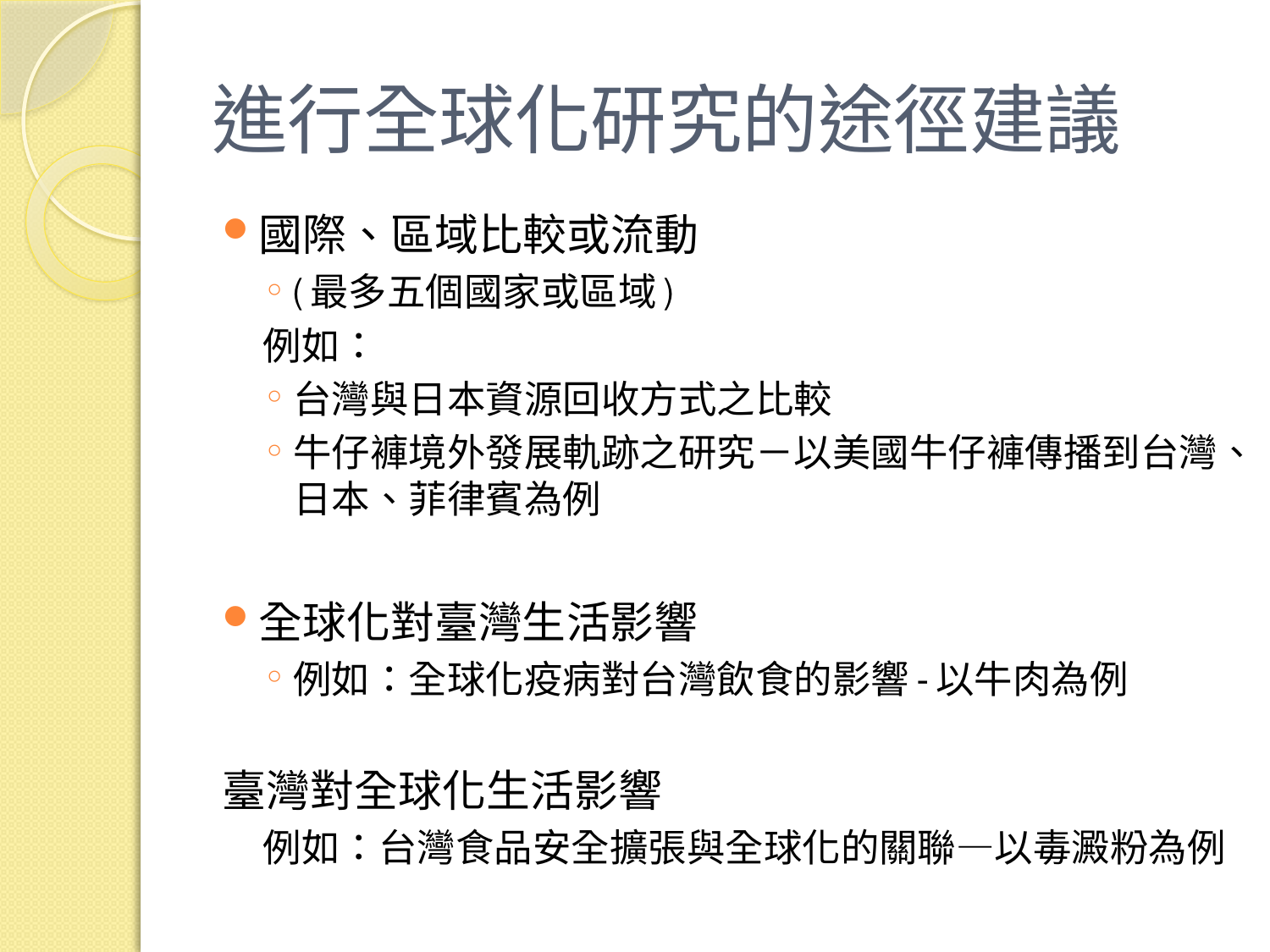

# 進行全球化研究的途徑建議
國際、區域比較或流動
(最多五個國家或區域)
例如：
台灣與日本資源回收方式之比較
牛仔褲境外發展軌跡之研究－以美國牛仔褲傳播到台灣、日本、菲律賓為例

全球化對臺灣生活影響
例如：全球化疫病對台灣飲食的影響-以牛肉為例

臺灣對全球化生活影響
例如：台灣食品安全擴張與全球化的關聯—以毒澱粉為例